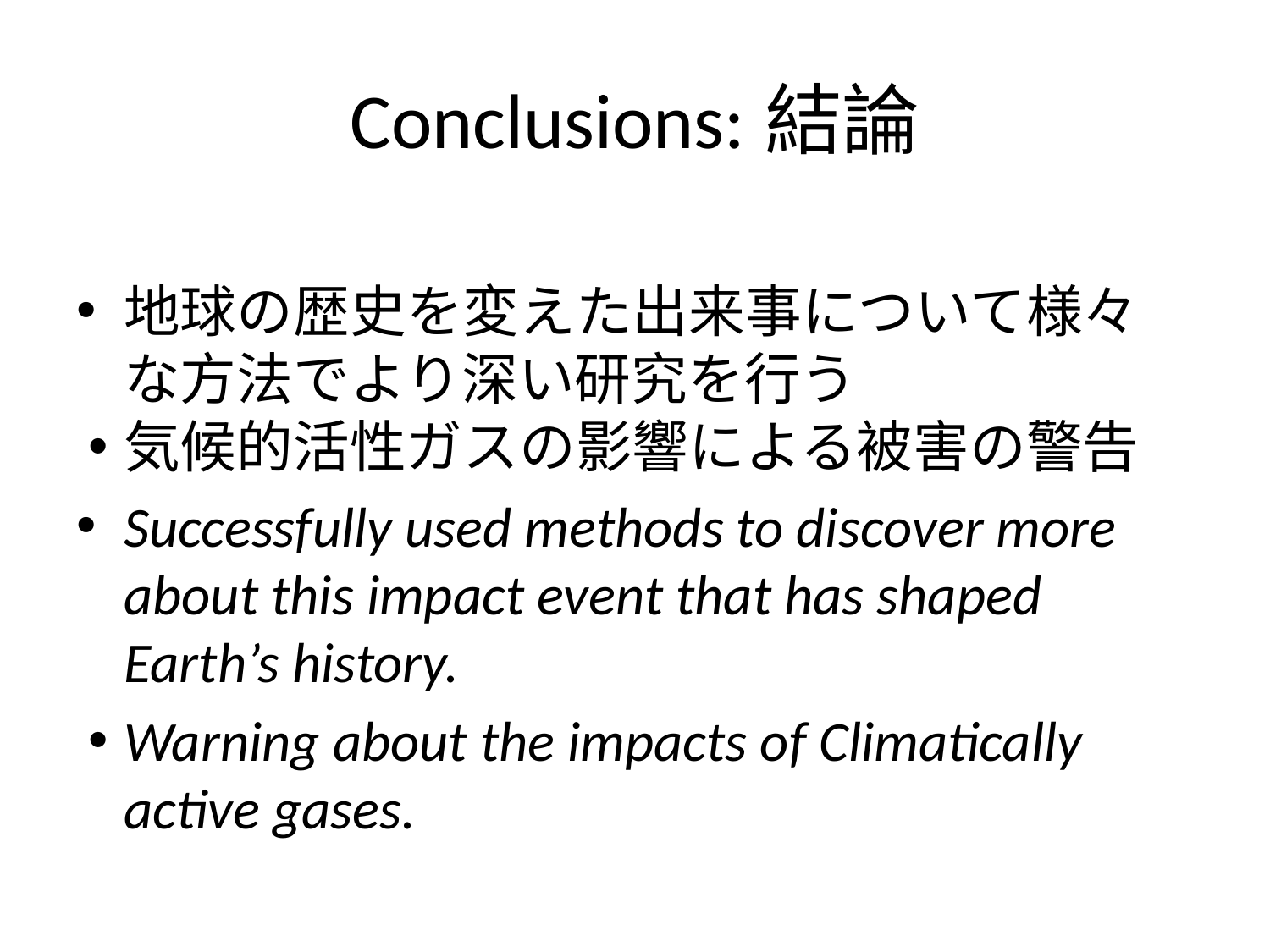

# Conclusions:結論
地球の歴史を変えた出来事について様々な方法でより深い研究を行う
気候的活性ガスの影響による被害の警告
Successfully used methods to discover more about this impact event that has shaped Earth’s history.
Warning about the impacts of Climatically active gases.